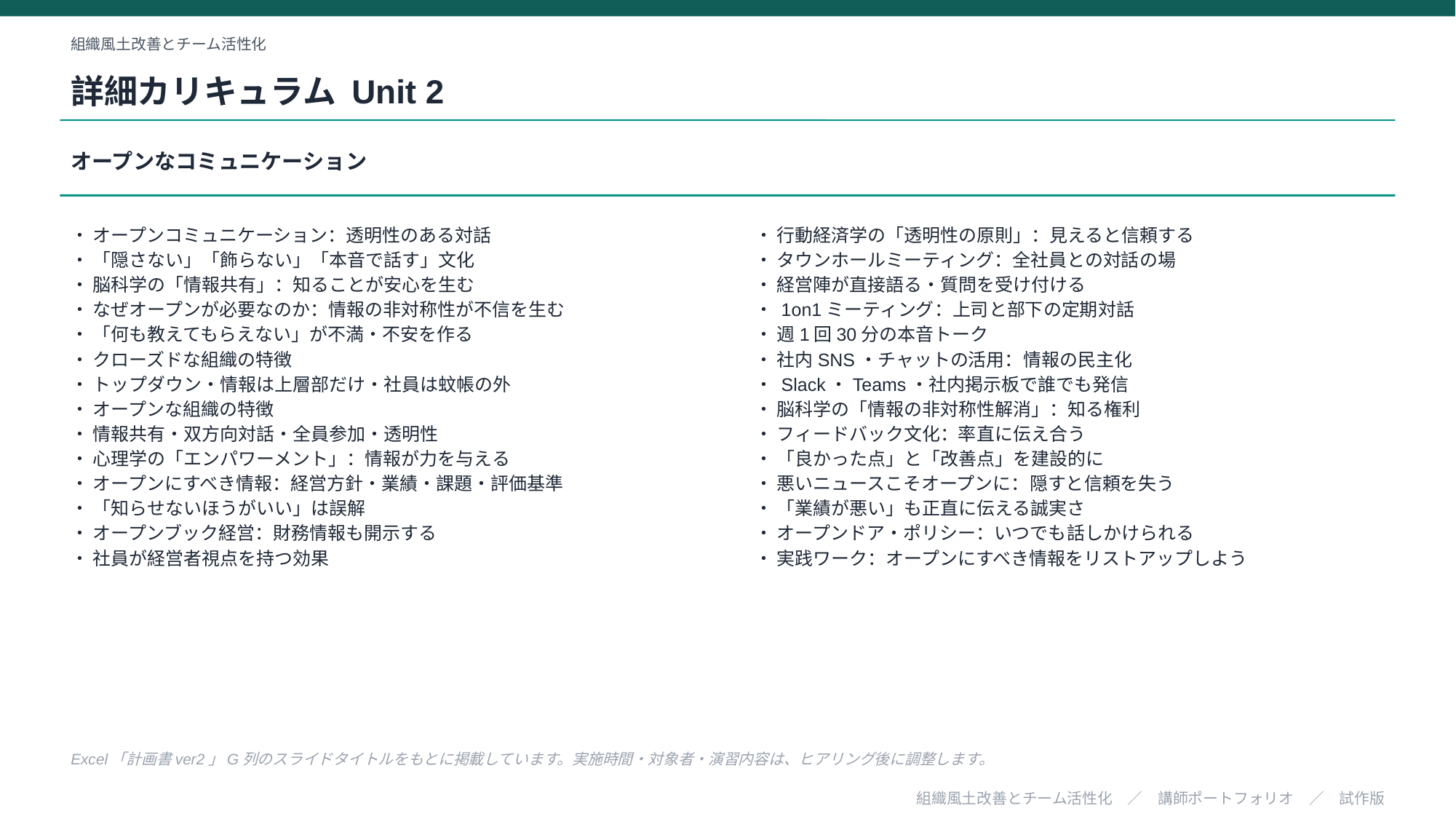

組織風土改善とチーム活性化
詳細カリキュラム Unit 2

オープンなコミュニケーション

・ オープンコミュニケーション：透明性のある対話
・ 「隠さない」「飾らない」「本音で話す」文化
・ 脳科学の「情報共有」：知ることが安心を生む
・ なぜオープンが必要なのか：情報の非対称性が不信を生む
・ 「何も教えてもらえない」が不満・不安を作る
・ クローズドな組織の特徴
・ トップダウン・情報は上層部だけ・社員は蚊帳の外
・ オープンな組織の特徴
・ 情報共有・双方向対話・全員参加・透明性
・ 心理学の「エンパワーメント」：情報が力を与える
・ オープンにすべき情報：経営方針・業績・課題・評価基準
・ 「知らせないほうがいい」は誤解
・ オープンブック経営：財務情報も開示する
・ 社員が経営者視点を持つ効果
・ 行動経済学の「透明性の原則」：見えると信頼する
・ タウンホールミーティング：全社員との対話の場
・ 経営陣が直接語る・質問を受け付ける
・ 1on1ミーティング：上司と部下の定期対話
・ 週1回30分の本音トーク
・ 社内SNS・チャットの活用：情報の民主化
・ Slack・Teams・社内掲示板で誰でも発信
・ 脳科学の「情報の非対称性解消」：知る権利
・ フィードバック文化：率直に伝え合う
・ 「良かった点」と「改善点」を建設的に
・ 悪いニュースこそオープンに：隠すと信頼を失う
・ 「業績が悪い」も正直に伝える誠実さ
・ オープンドア・ポリシー：いつでも話しかけられる
・ 実践ワーク：オープンにすべき情報をリストアップしよう
Excel「計画書ver2」G列のスライドタイトルをもとに掲載しています。実施時間・対象者・演習内容は、ヒアリング後に調整します。
組織風土改善とチーム活性化　／　講師ポートフォリオ　／　試作版